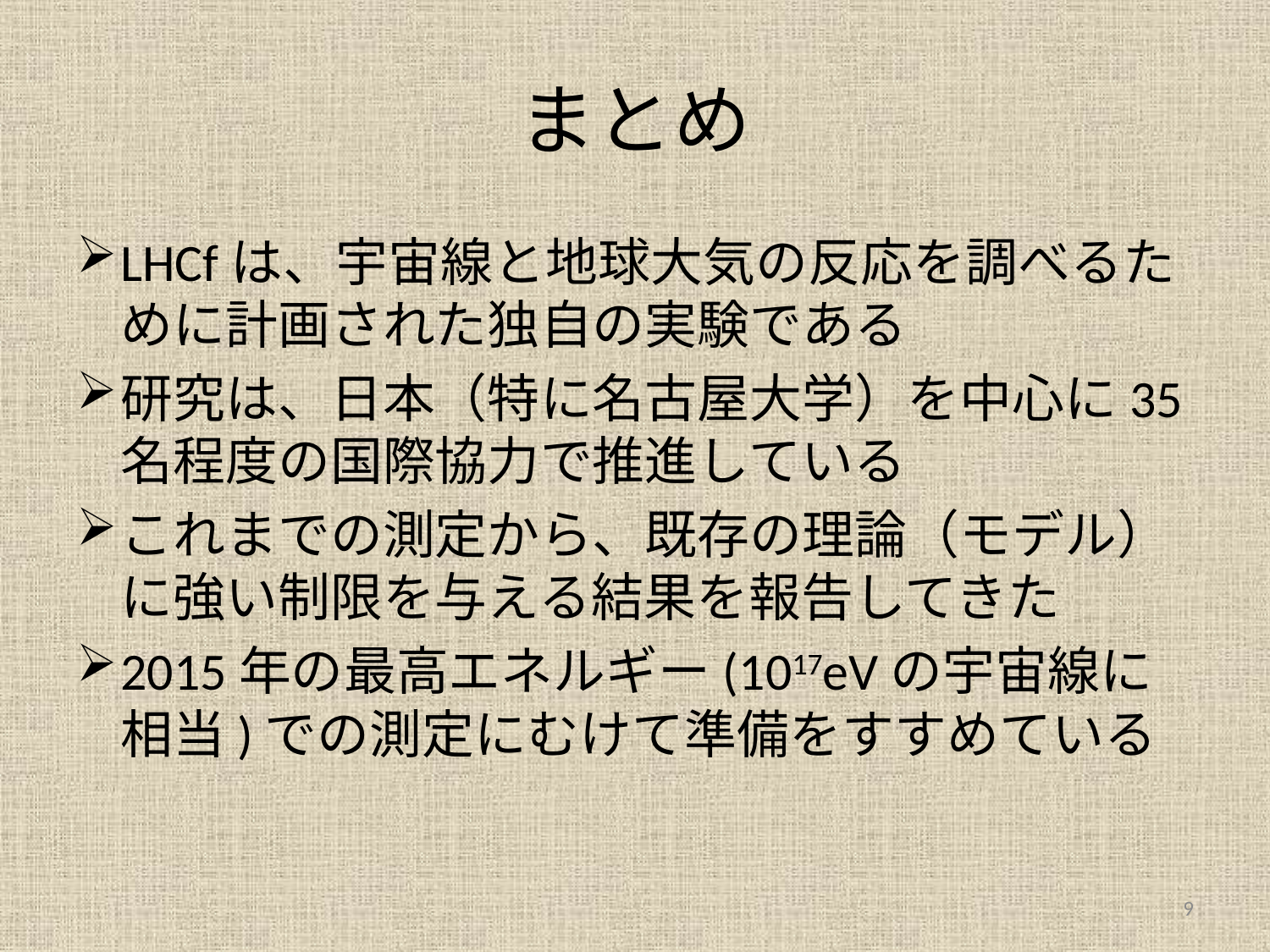

# まとめ
LHCfは、宇宙線と地球大気の反応を調べるために計画された独自の実験である
研究は、日本（特に名古屋大学）を中心に35名程度の国際協力で推進している
これまでの測定から、既存の理論（モデル）に強い制限を与える結果を報告してきた
2015年の最高エネルギー(1017eVの宇宙線に相当)での測定にむけて準備をすすめている
9